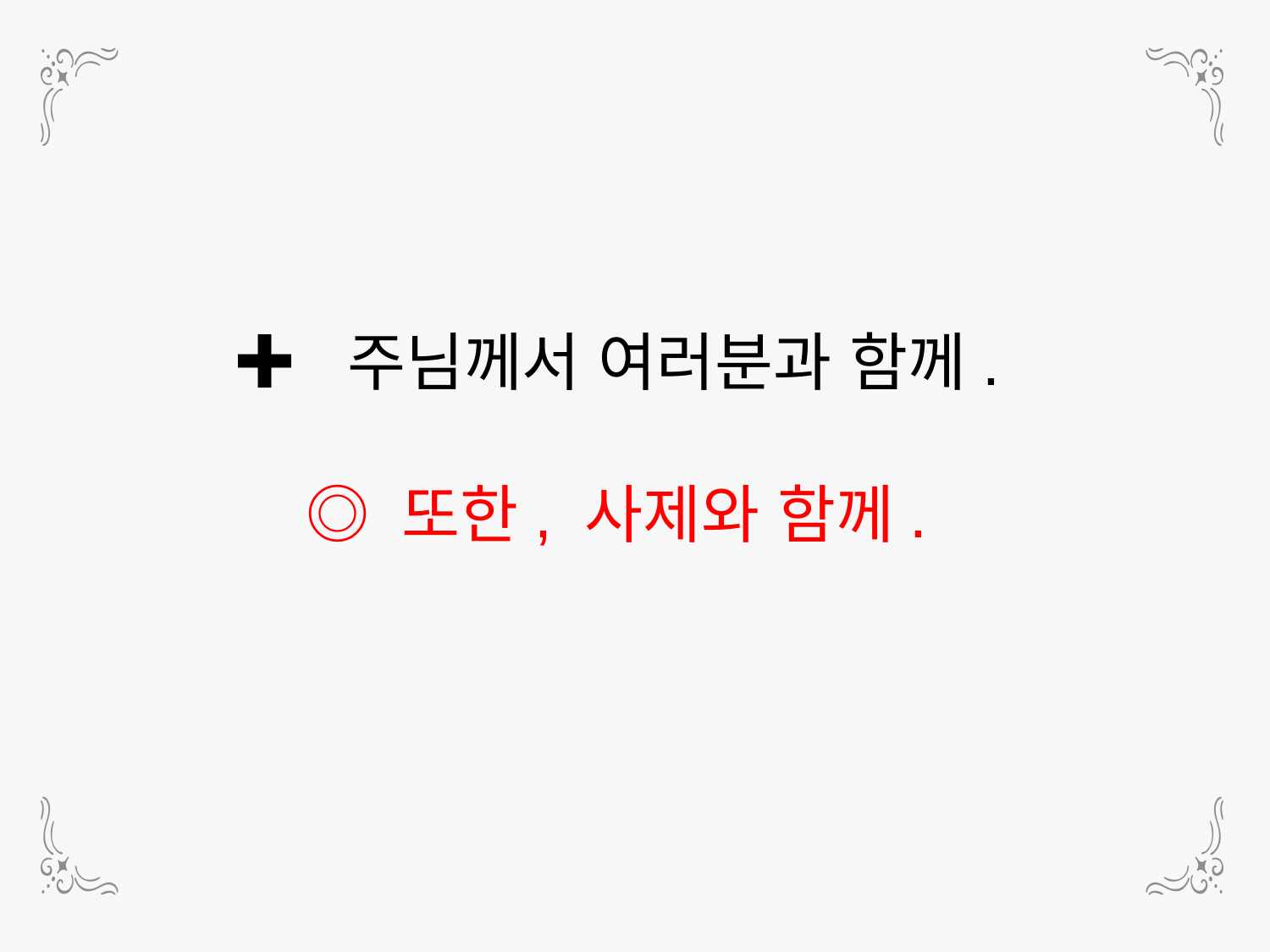

✚  주님께서 여러분과 함께.

◎ 또한, 사제와 함께.